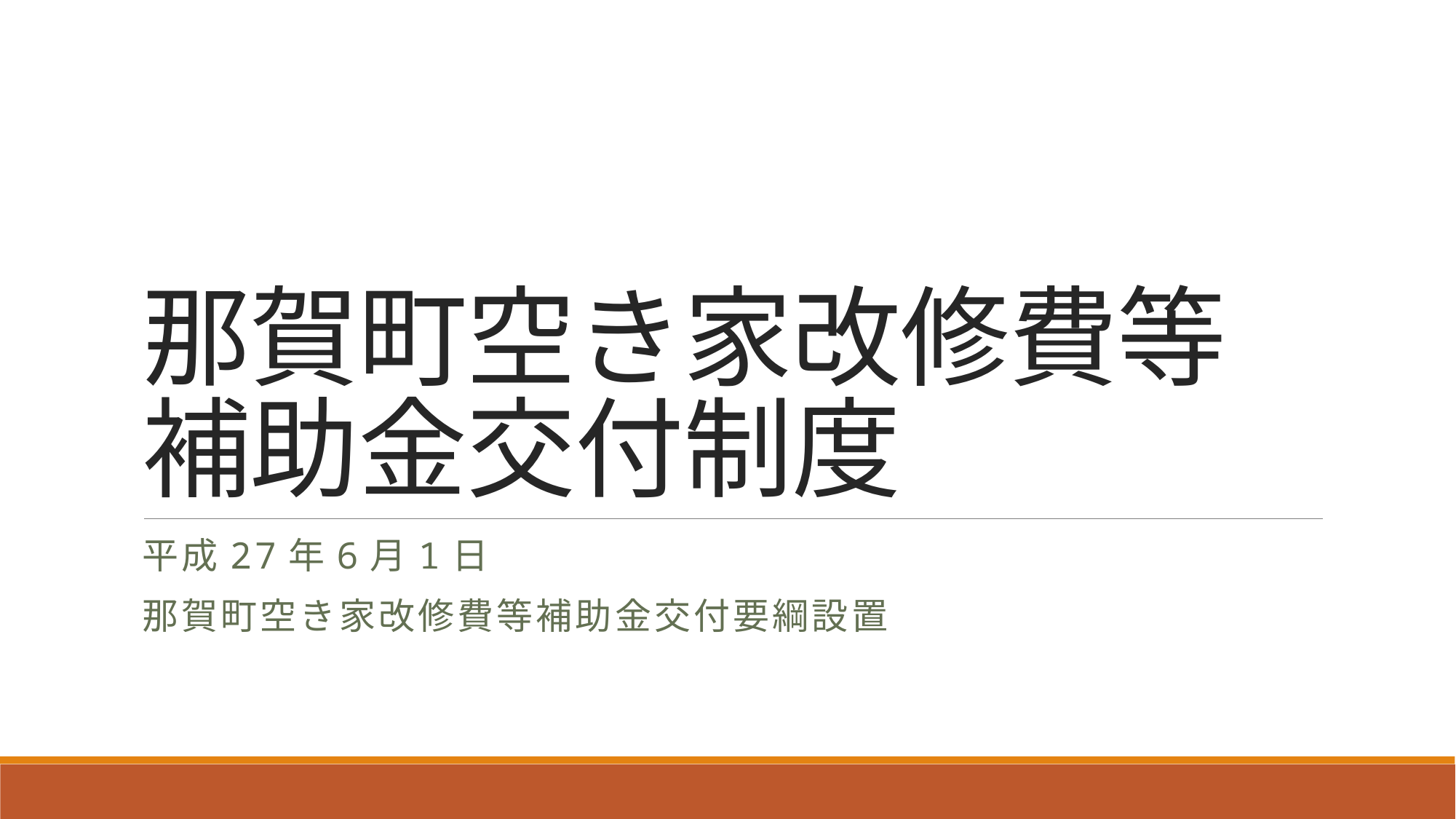

# 那賀町空き家改修費等 補助金交付制度
平成27年6月1日
那賀町空き家改修費等補助金交付要綱設置